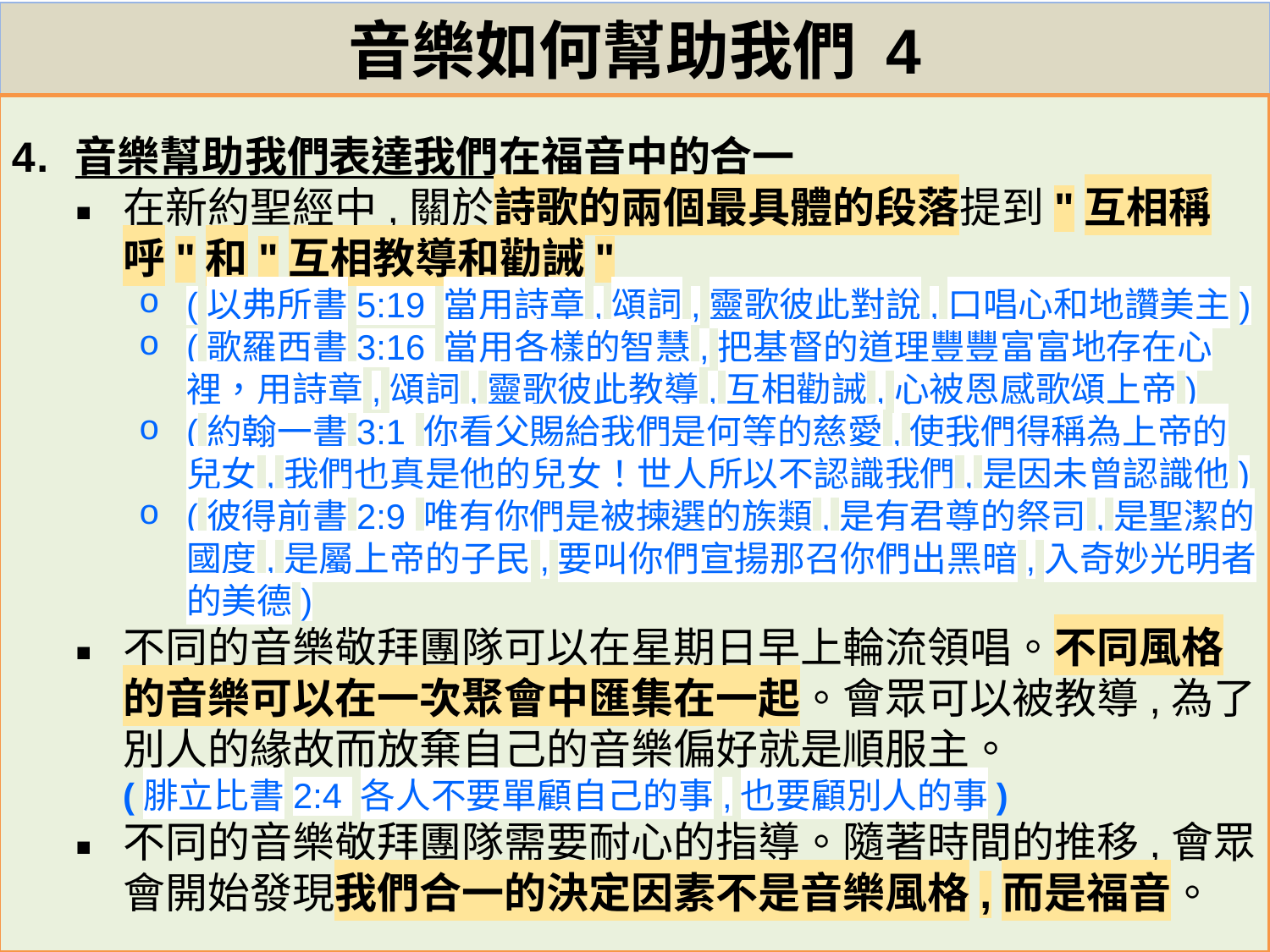

# 音樂如何幫助我們 4
音樂幫助我們表達我們在福音中的合一
在新約聖經中,關於詩歌的兩個最具體的段落提到"互相稱呼"和"互相教導和勸誡"
(以弗所書5:19 當用詩章,頌詞,靈歌彼此對說,口唱心和地讚美主)
(歌羅西書3:16 當用各樣的智慧,把基督的道理豐豐富富地存在心裡，用詩章,頌詞,靈歌彼此教導,互相勸誡,心被恩感歌頌上帝)
(約翰一書3:1 你看父賜給我們是何等的慈愛,使我們得稱為上帝的兒女,我們也真是他的兒女！世人所以不認識我們,是因未曾認識他)
(彼得前書2:9 唯有你們是被揀選的族類,是有君尊的祭司,是聖潔的國度,是屬上帝的子民,要叫你們宣揚那召你們出黑暗,入奇妙光明者的美德)
不同的音樂敬拜團隊可以在星期日早上輪流領唱。不同風格的音樂可以在一次聚會中匯集在一起。會眾可以被教導,為了別人的緣故而放棄自己的音樂偏好就是順服主。
(腓立比書2:4 各人不要單顧自己的事,也要顧別人的事)
不同的音樂敬拜團隊需要耐心的指導。隨著時間的推移,會眾會開始發現我們合一的決定因素不是音樂風格,而是福音。